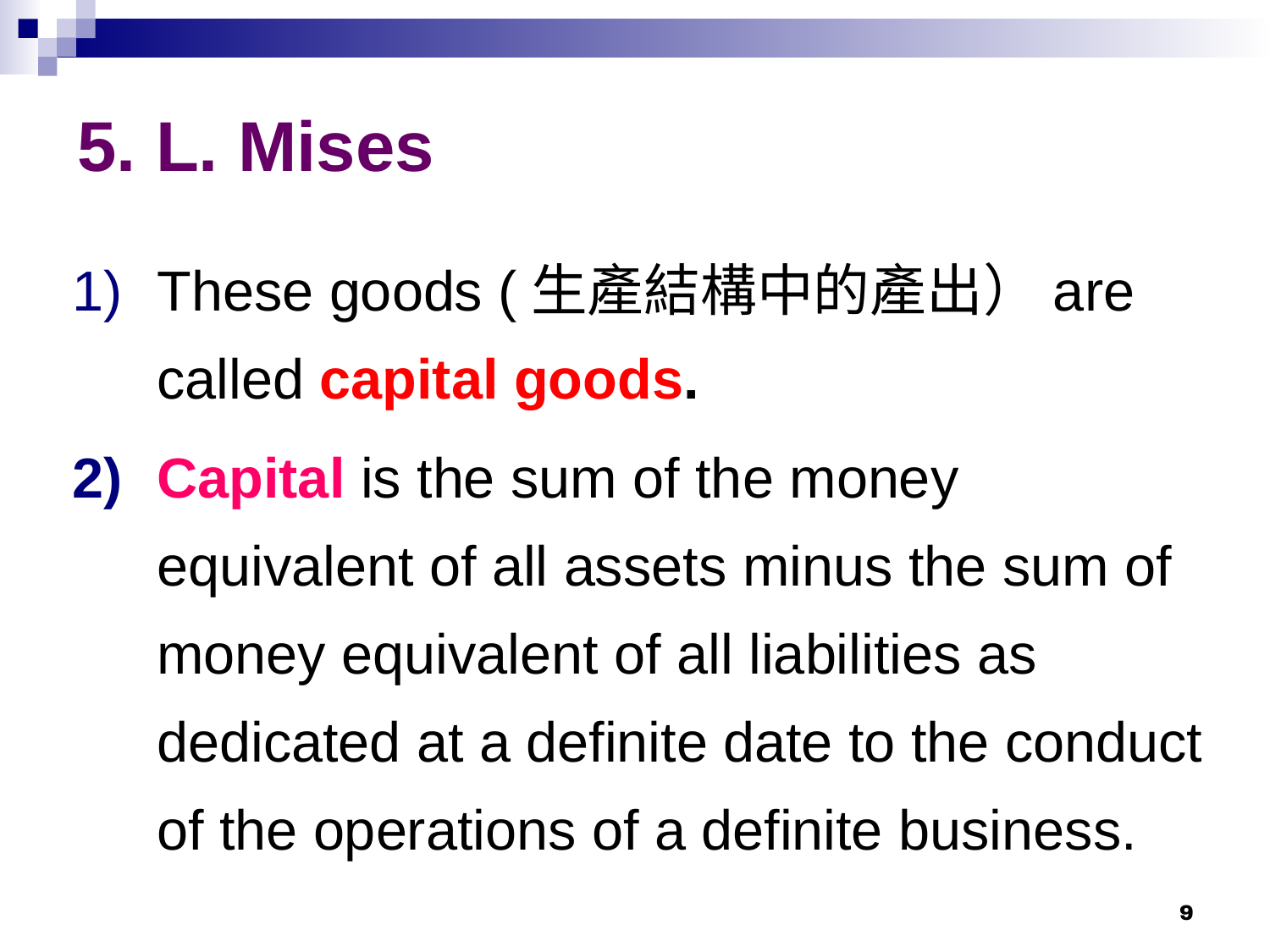

# 5. L. Mises
These goods (生產結構中的產出）are called capital goods.
Capital is the sum of the money equivalent of all assets minus the sum of money equivalent of all liabilities as dedicated at a definite date to the conduct of the operations of a definite business.
9